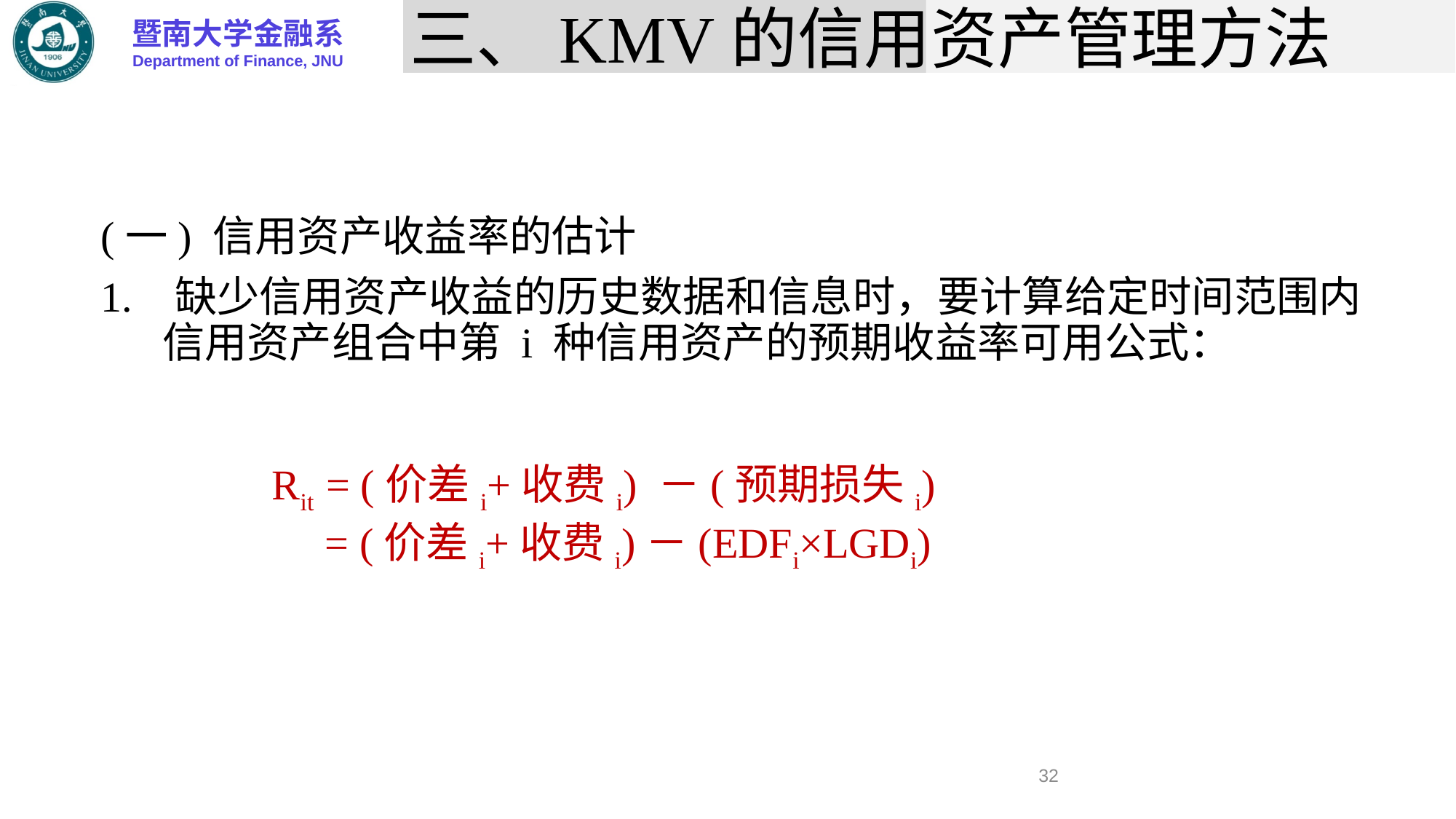

# 三、KMV的信用资产管理方法
(一) 信用资产收益率的估计
1.   缺少信用资产收益的历史数据和信息时，要计算给定时间范围内信用资产组合中第 i 种信用资产的预期收益率可用公式：
Rit  = (价差i+收费i) －(预期损失i)
     = (价差i+收费i)－(EDFi×LGDi)
32